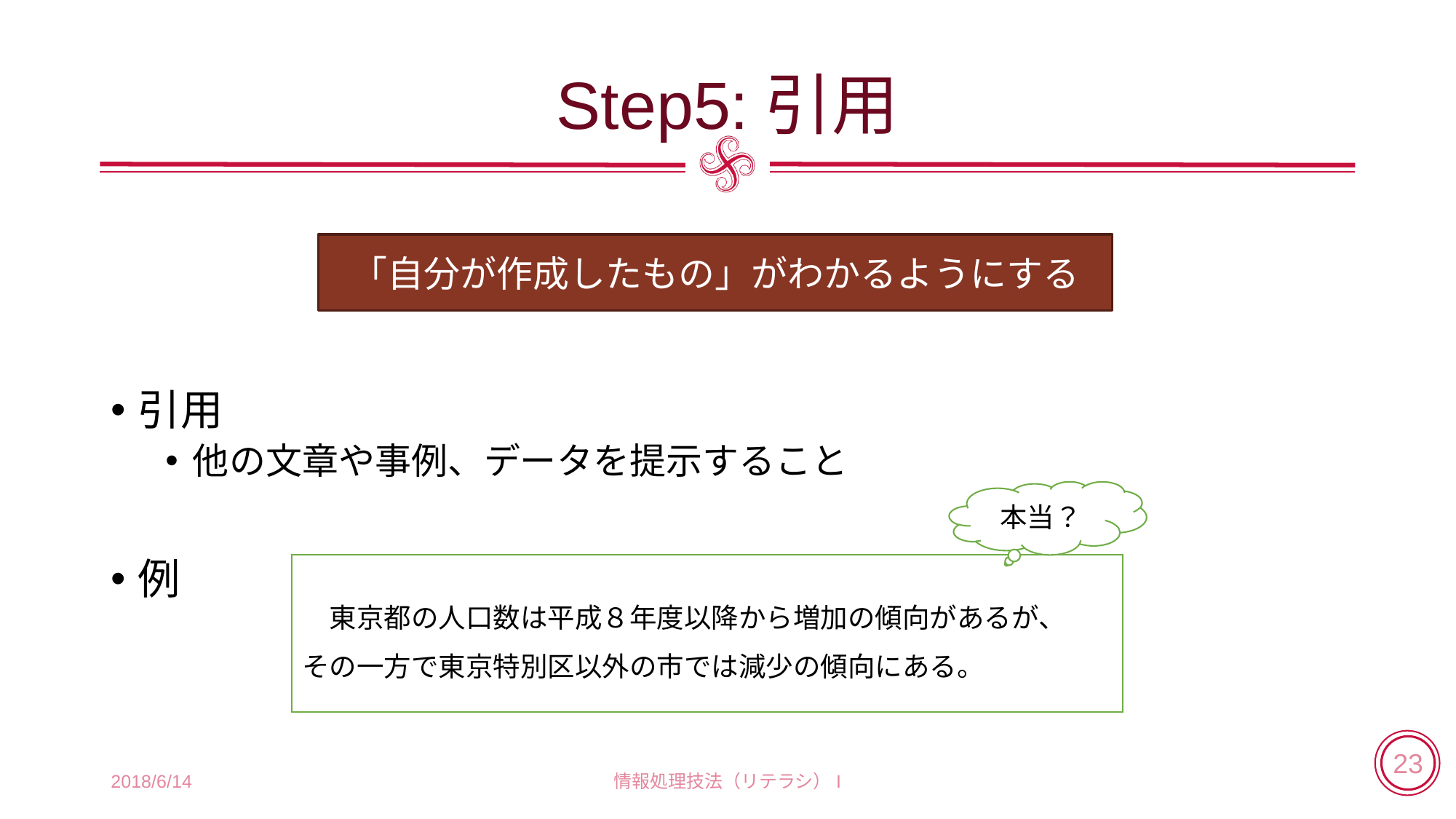

# Step5:引用
「自分が作成したもの」がわかるようにする
引用
他の文章や事例、データを提示すること

例

本当？
　東京都の人口数は平成８年度以降から増加の傾向があるが、
その一方で東京特別区以外の市では減少の傾向にある。
2018/6/14
情報処理技法（リテラシ）I